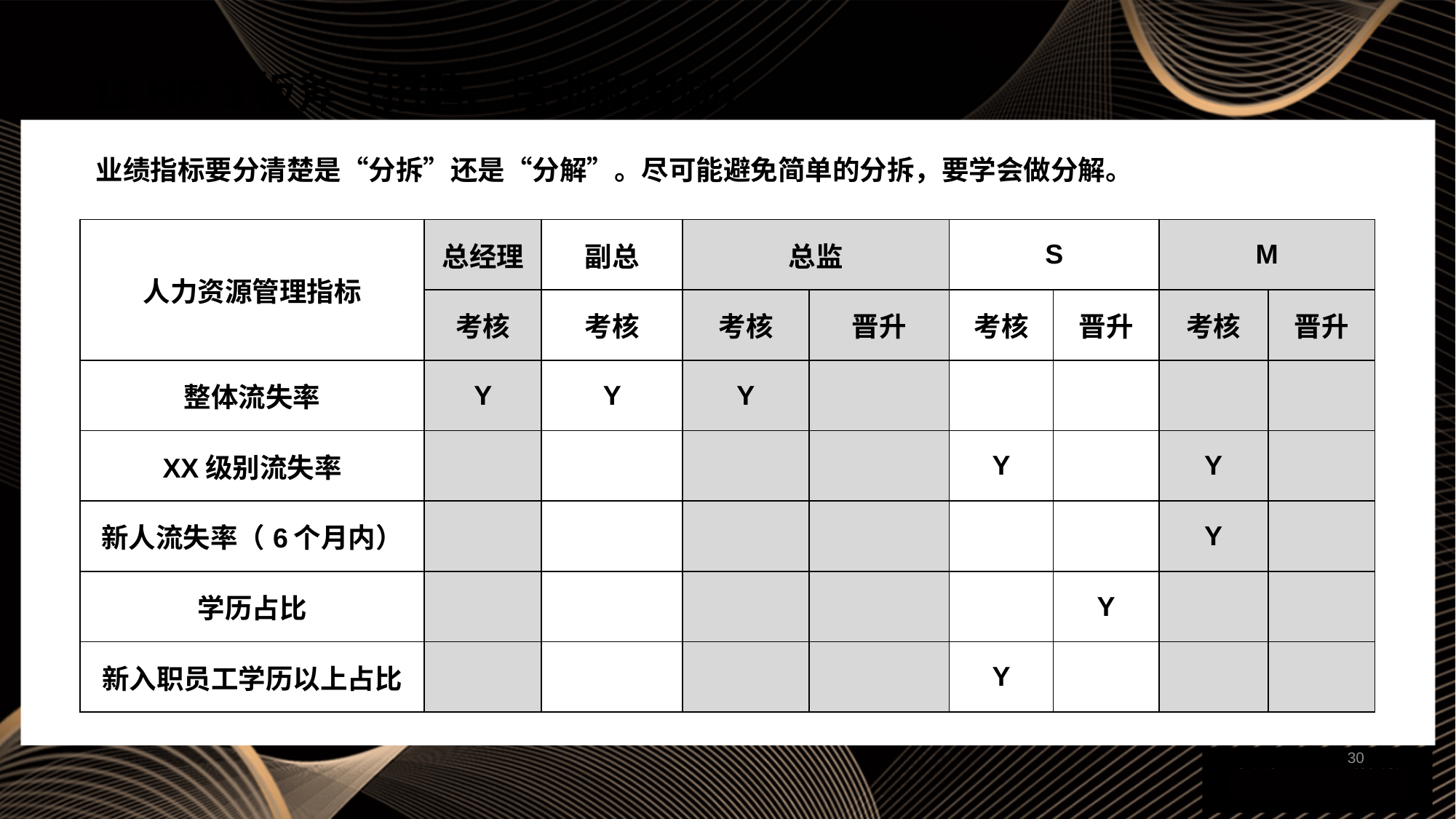

# 11.HR 3板斧（招聘、培训和激励）
业绩指标要分清楚是“分拆”还是“分解”。尽可能避免简单的分拆，要学会做分解。
| 人力资源管理指标 | 总经理 | 副总 | 总监 |  | S |  | M |  |
| --- | --- | --- | --- | --- | --- | --- | --- | --- |
|  | 考核 | 考核 | 考核 | 晋升 | 考核 | 晋升 | 考核 | 晋升 |
| 整体流失率 | Y | Y | Y |  |  |  |  |  |
| XX级别流失率 |  |  |  |  | Y |  | Y |  |
| 新人流失率（6个月内） |  |  |  |  |  |  | Y |  |
| 学历占比 |  |  |  |  |  | Y |  |  |
| 新入职员工学历以上占比 |  |  |  |  | Y |  |  |  |
30